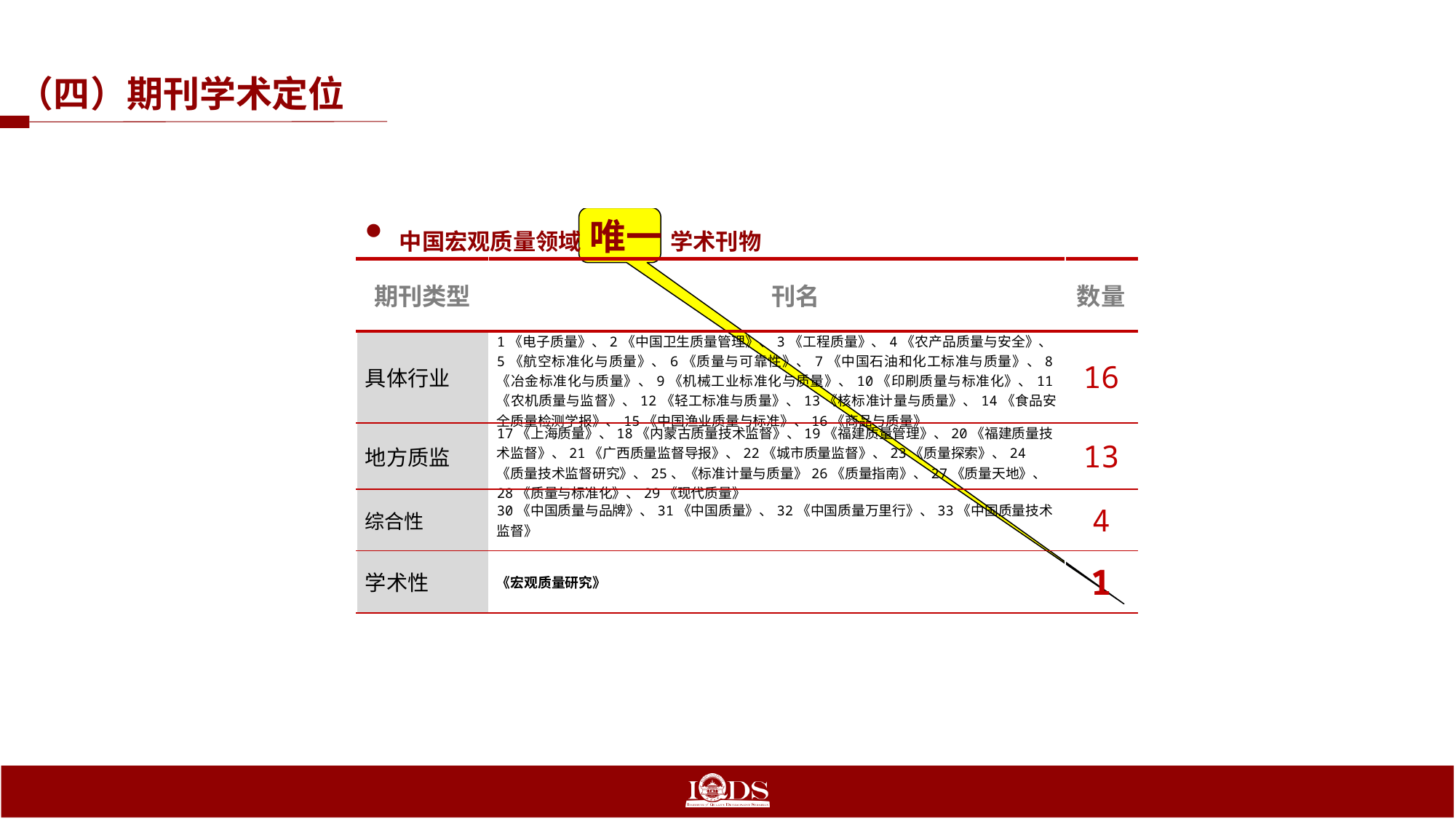

（四）期刊学术定位

| 中国宏观质量领域 唯一 学术刊物 |  |  |
| --- | --- | --- |
| 期刊类型 | 刊名 | 数量 |
| 具体行业 | 1《电子质量》、2《中国卫生质量管理》、3《工程质量》、4《农产品质量与安全》、5《航空标准化与质量》、6《质量与可靠性》、7《中国石油和化工标准与质量》、8《冶金标准化与质量》、9《机械工业标准化与质量》、10《印刷质量与标准化》、11《农机质量与监督》、12《轻工标准与质量》、13《核标准计量与质量》、14《食品安全质量检测学报》、15《中国渔业质量与标准》、16《商品与质量》 | 16 |
| 地方质监 | 17《上海质量》、18《内蒙古质量技术监督》、19《福建质量管理》、20《福建质量技术监督》、21《广西质量监督导报》、22《城市质量监督》、23《质量探索》、24《质量技术监督研究》、25、《标准计量与质量》26《质量指南》、27《质量天地》、28《质量与标准化》、29《现代质量》 | 13 |
| 综合性 | 30《中国质量与品牌》、31《中国质量》、32《中国质量万里行》、33《中国质量技术监督》 | 4 |
| 学术性 | 《宏观质量研究》 | 1 |